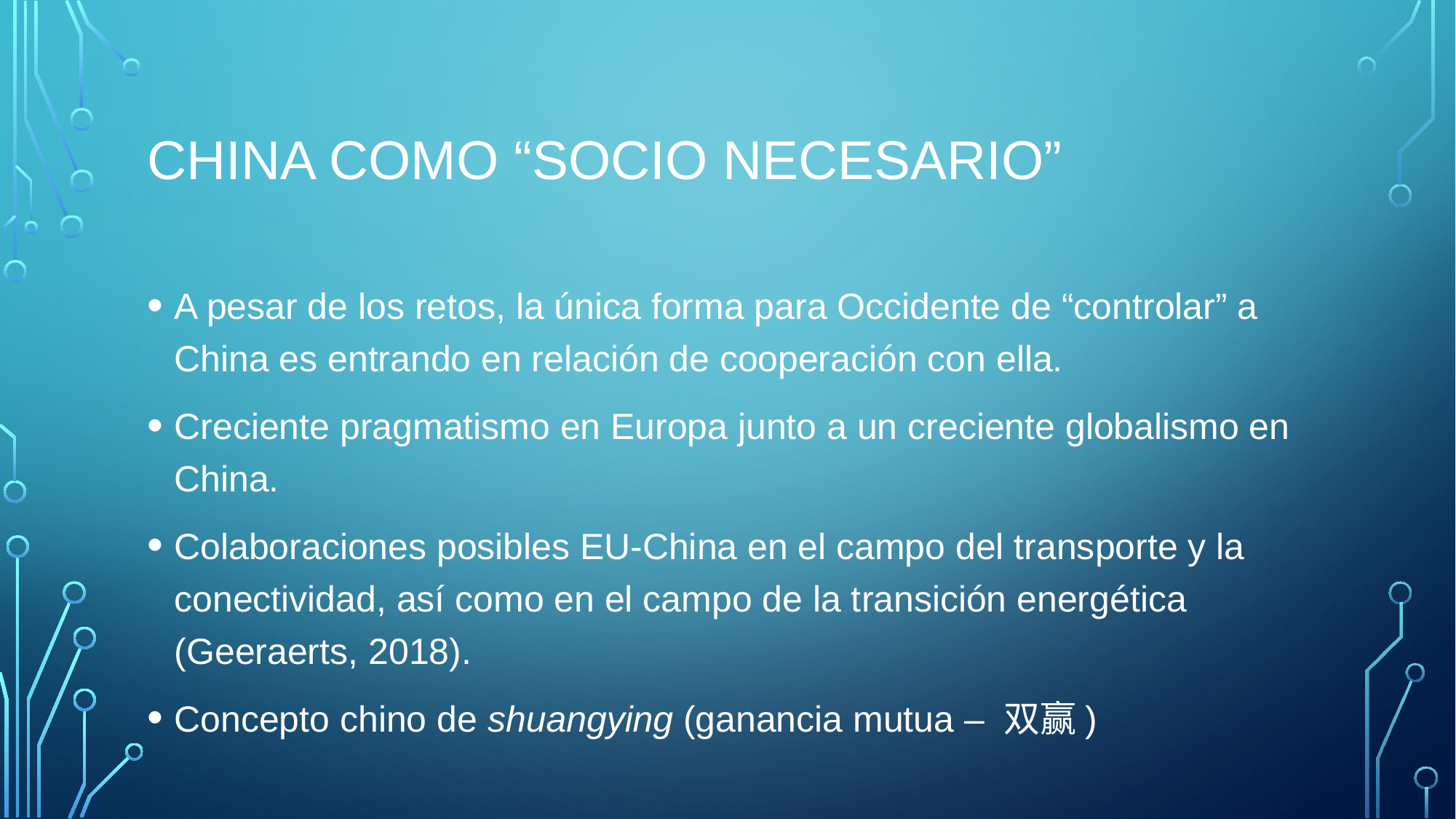

# China como “socio necesario”
A pesar de los retos, la única forma para Occidente de “controlar” a China es entrando en relación de cooperación con ella.
Creciente pragmatismo en Europa junto a un creciente globalismo en China.
Colaboraciones posibles EU-China en el campo del transporte y la conectividad, así como en el campo de la transición energética (Geeraerts, 2018).
Concepto chino de shuangying (ganancia mutua – 双赢)